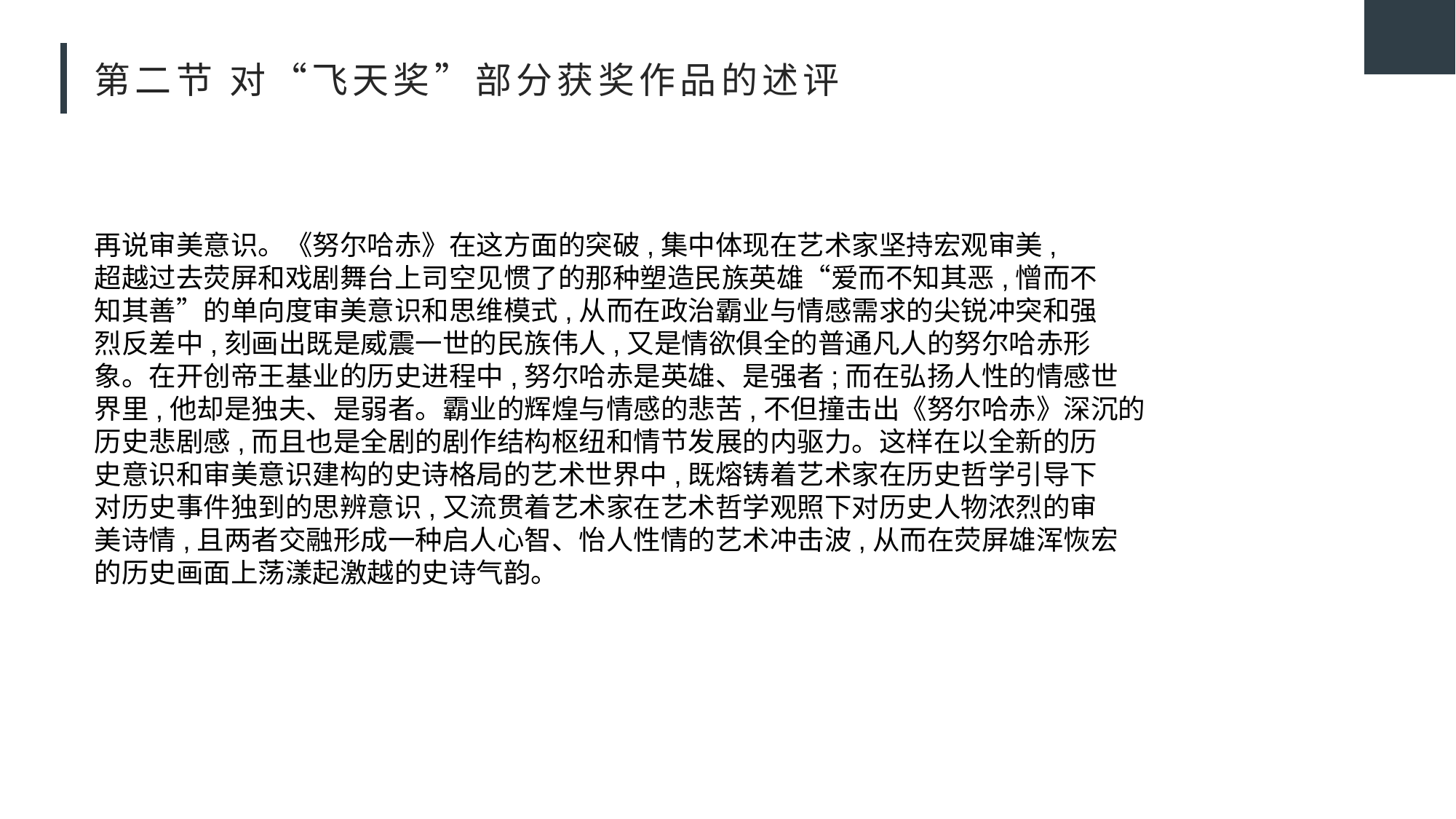

# 第二节 对“飞天奖”部分获奖作品的述评
再说审美意识。《努尔哈赤》在这方面的突破,集中体现在艺术家坚持宏观审美,
超越过去荧屏和戏剧舞台上司空见惯了的那种塑造民族英雄“爱而不知其恶,憎而不
知其善”的单向度审美意识和思维模式,从而在政治霸业与情感需求的尖锐冲突和强
烈反差中,刻画出既是威震一世的民族伟人,又是情欲俱全的普通凡人的努尔哈赤形
象。在开创帝王基业的历史进程中,努尔哈赤是英雄、是强者;而在弘扬人性的情感世
界里,他却是独夫、是弱者。霸业的辉煌与情感的悲苦,不但撞击出《努尔哈赤》深沉的
历史悲剧感,而且也是全剧的剧作结构枢纽和情节发展的内驱力。这样在以全新的历
史意识和审美意识建构的史诗格局的艺术世界中,既熔铸着艺术家在历史哲学引导下
对历史事件独到的思辨意识,又流贯着艺术家在艺术哲学观照下对历史人物浓烈的审
美诗情,且两者交融形成一种启人心智、怡人性情的艺术冲击波,从而在荧屏雄浑恢宏
的历史画面上荡漾起激越的史诗气韵。